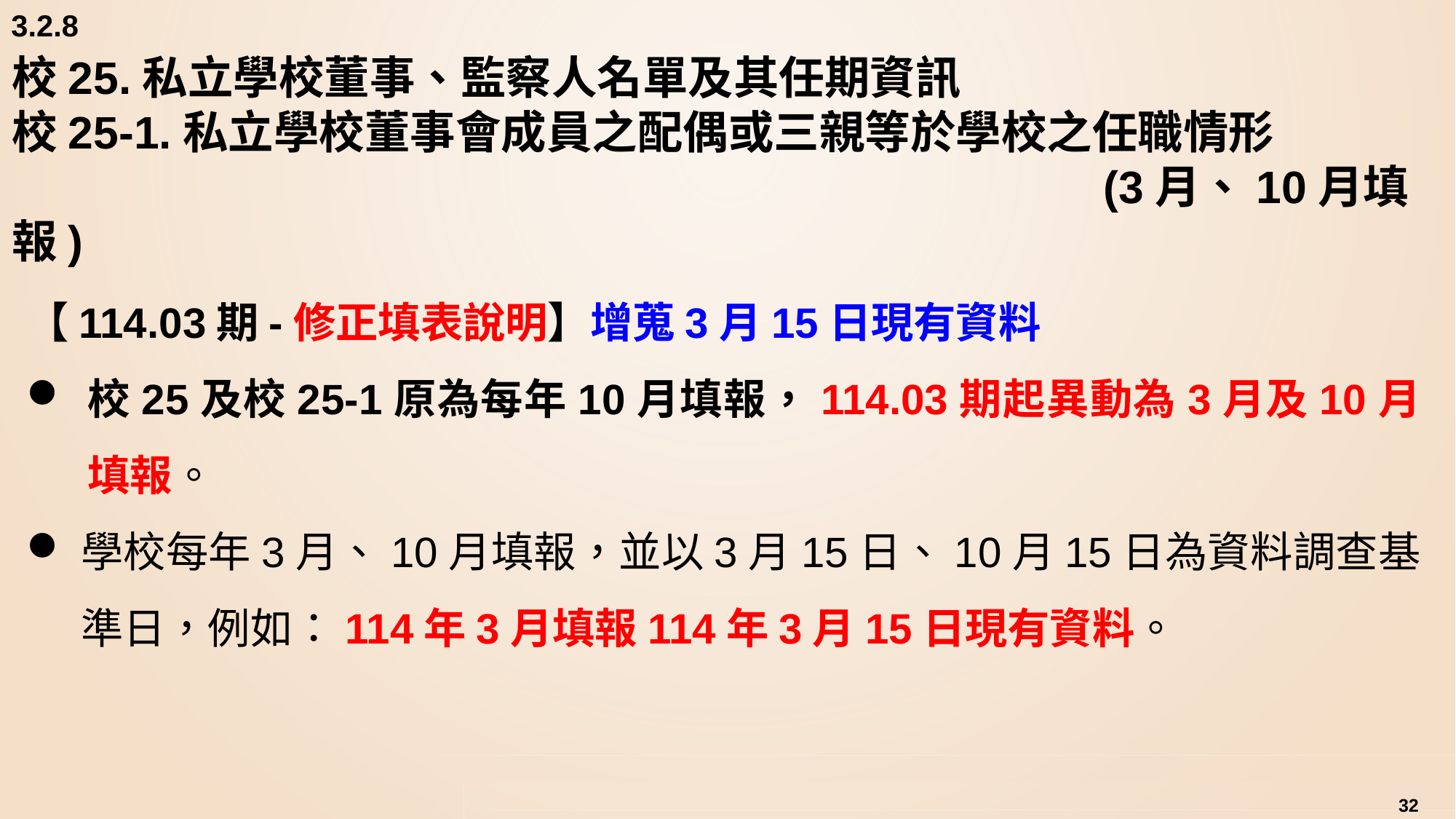

3.2.8
# 校25.私立學校董事、監察人名單及其任期資訊 校25-1.私立學校董事會成員之配偶或三親等於學校之任職情形 (3月、10月填報)
【114.03期-修正填表說明】增蒐3月15日現有資料
校25及校25-1原為每年10月填報，114.03期起異動為3月及10月填報。
學校每年3月、10月填報，並以3月15日、10月15日為資料調查基準日，例如：114年3月填報114年3月15日現有資料。